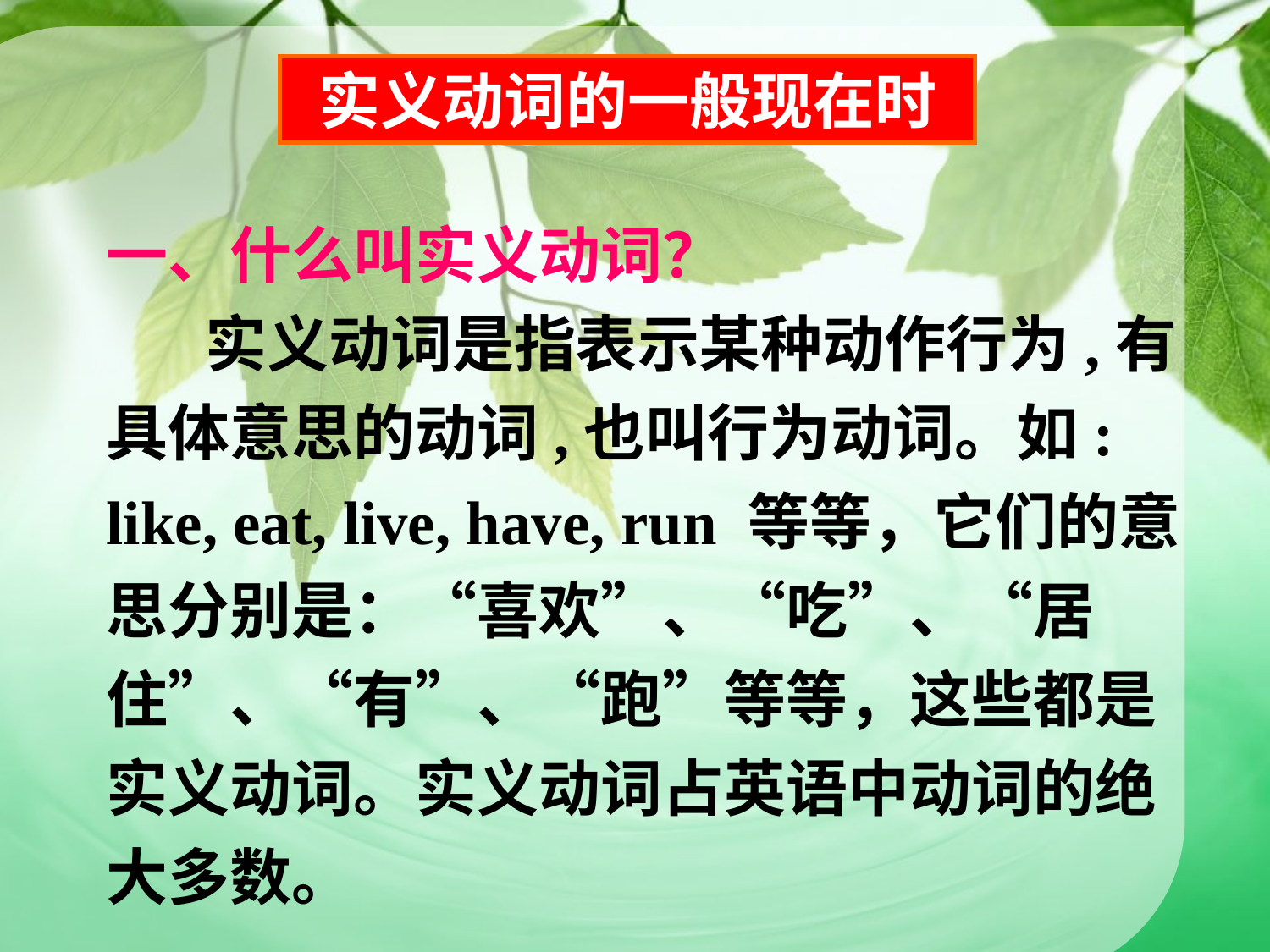

实义动词的一般现在时
一、什么叫实义动词？
      实义动词是指表示某种动作行为,有具体意思的动词,也叫行为动词。如: like, eat, live, have, run 等等，它们的意思分别是：“喜欢”、“吃”、“居住”、“有”、“跑”等等，这些都是实义动词。实义动词占英语中动词的绝大多数。